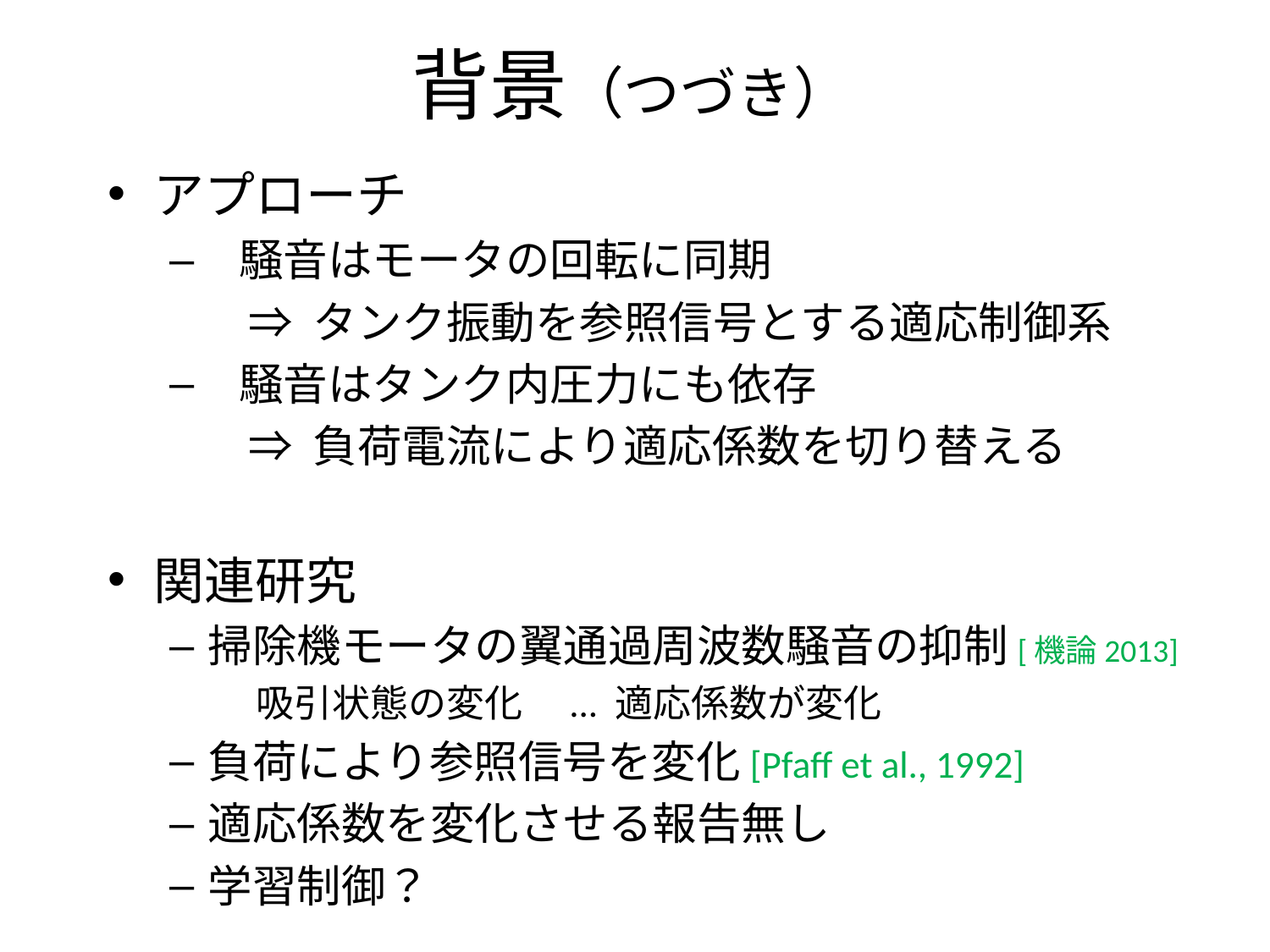

# 背景（つづき）
アプローチ
騒音はモータの回転に同期
        ⇒ タンク振動を参照信号とする適応制御系
騒音はタンク内圧力にも依存
        ⇒ 負荷電流により適応係数を切り替える

関連研究
掃除機モータの翼通過周波数騒音の抑制[機論2013]
  吸引状態の変化　... 適応係数が変化
負荷により参照信号を変化[Pfaff et al., 1992]
適応係数を変化させる報告無し
学習制御？